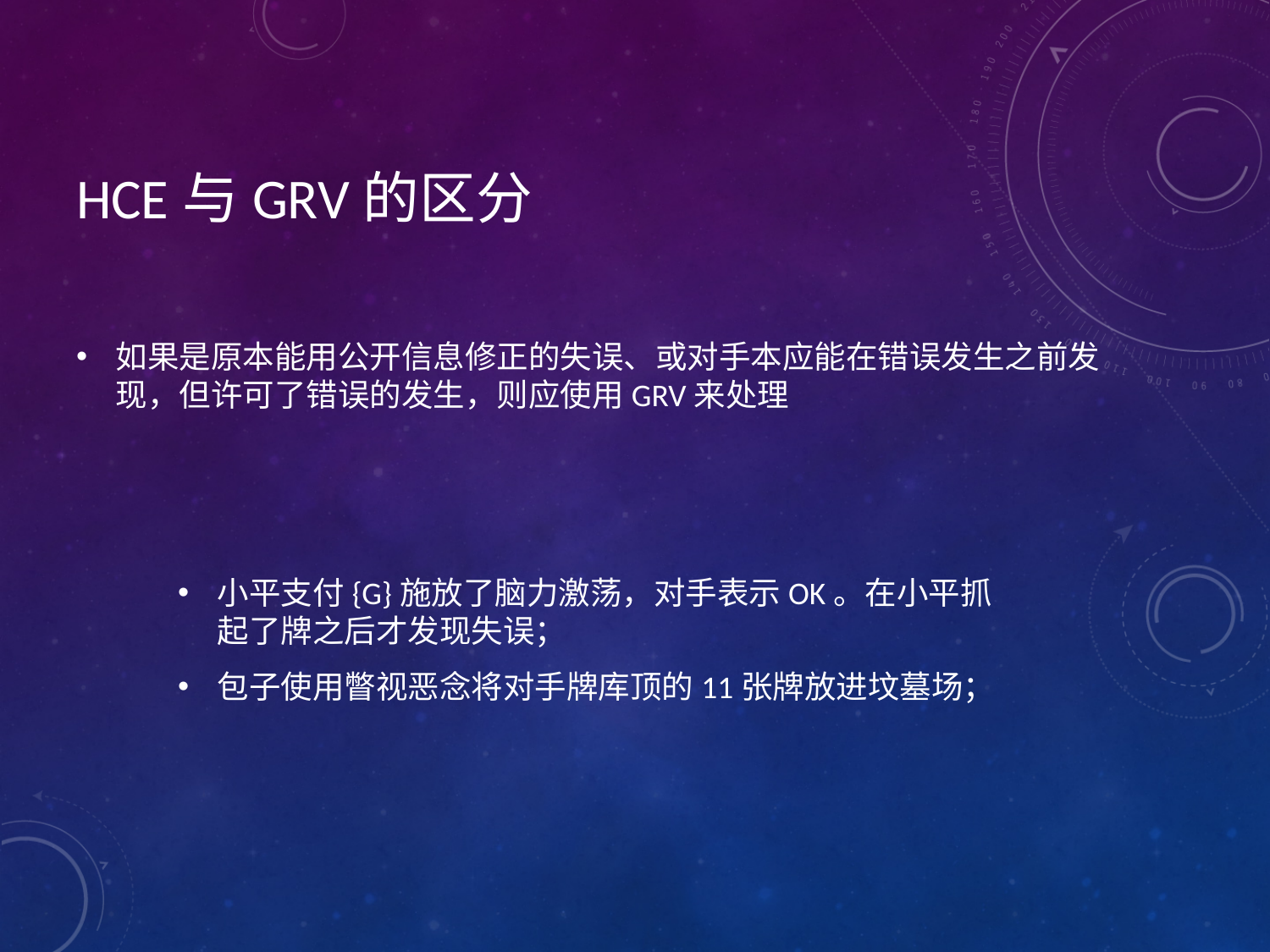

# HCE与GRV的区分
如果是原本能用公开信息修正的失误、或对手本应能在错误发生之前发现，但许可了错误的发生，则应使用GRV来处理
小平支付{G}施放了脑力激荡，对手表示OK。在小平抓起了牌之后才发现失误；
包子使用瞥视恶念将对手牌库顶的11张牌放进坟墓场；